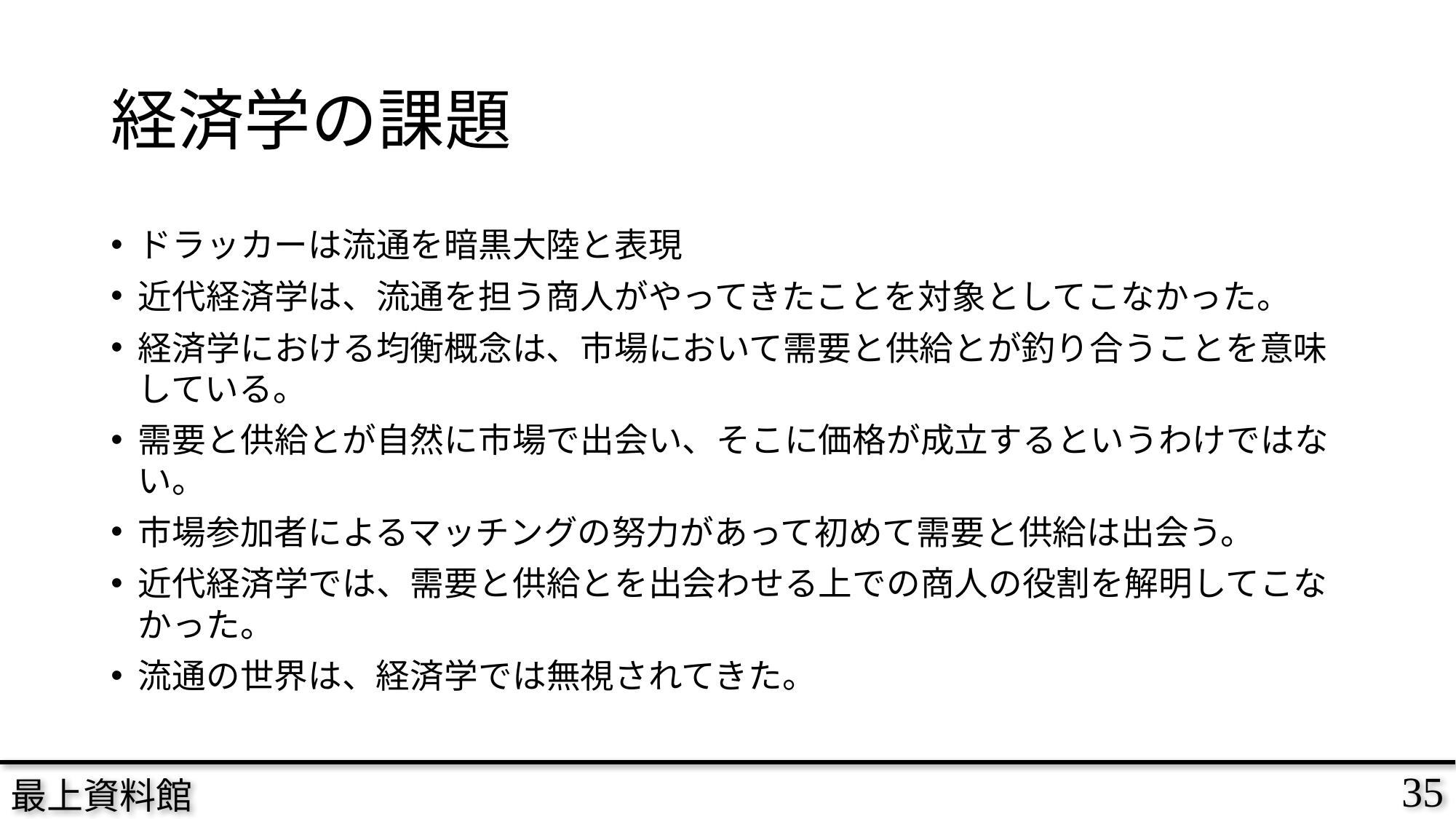

# 経済学の課題
ドラッカーは流通を暗黒大陸と表現
近代経済学は、流通を担う商人がやってきたことを対象としてこなかった。
経済学における均衡概念は、市場において需要と供給とが釣り合うことを意味している。
需要と供給とが自然に市場で出会い、そこに価格が成立するというわけではない。
市場参加者によるマッチングの努力があって初めて需要と供給は出会う。
近代経済学では、需要と供給とを出会わせる上での商人の役割を解明してこなかった。
流通の世界は、経済学では無視されてきた。